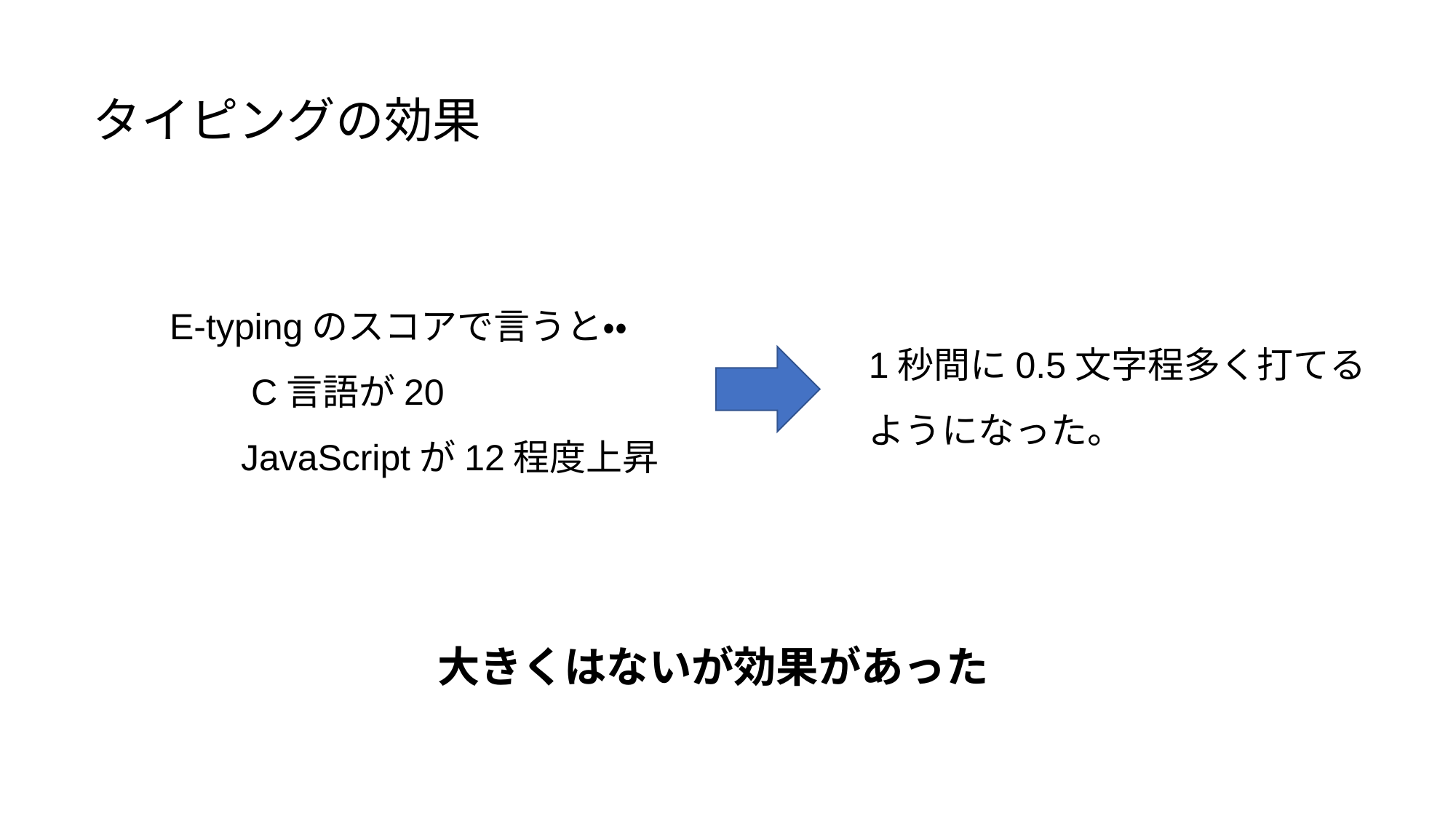

タイピングの効果
E-typingのスコアで言うと・・
　　C言語が20
       JavaScriptが12程度上昇
1秒間に0.5文字程多く打てるようになった。

大きくはないが効果があった